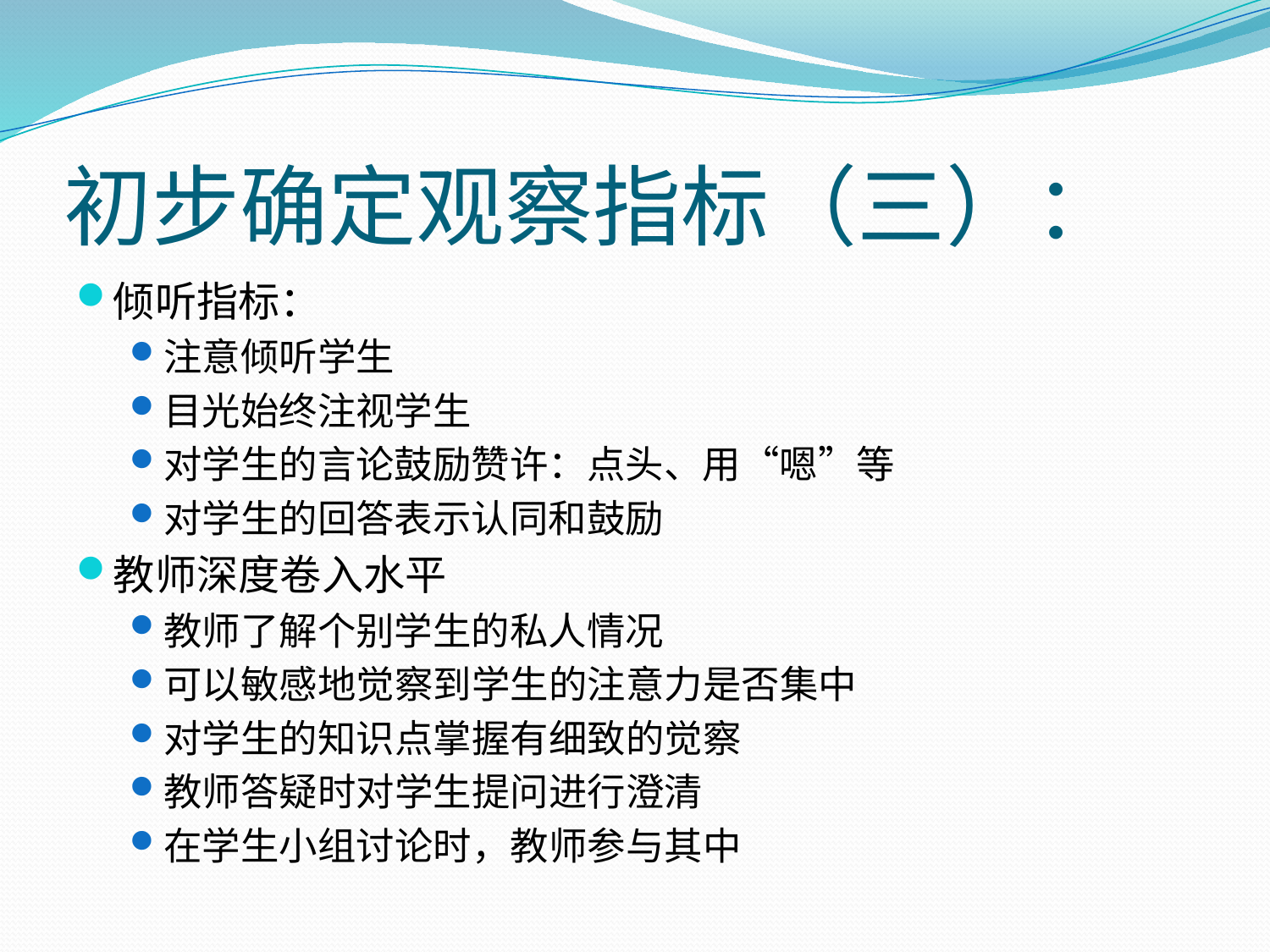

# 初步确定观察指标（三）：
倾听指标：
注意倾听学生
目光始终注视学生
对学生的言论鼓励赞许：点头、用“嗯”等
对学生的回答表示认同和鼓励
教师深度卷入水平
教师了解个别学生的私人情况
可以敏感地觉察到学生的注意力是否集中
对学生的知识点掌握有细致的觉察
教师答疑时对学生提问进行澄清
在学生小组讨论时，教师参与其中